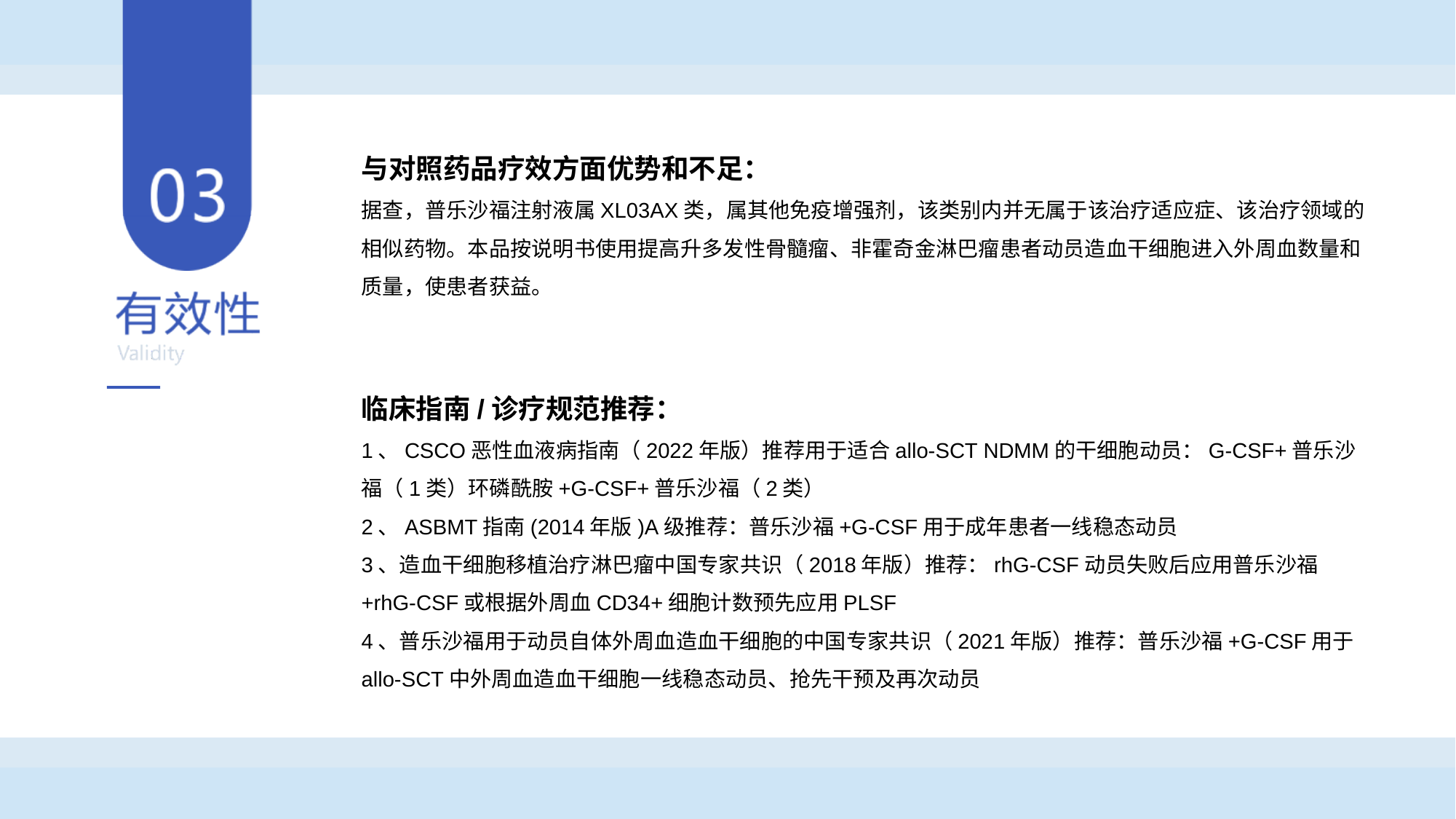

与对照药品疗效方面优势和不足：
据查，普乐沙福注射液属XL03AX类，属其他免疫增强剂，该类别内并无属于该治疗适应症、该治疗领域的相似药物。本品按说明书使用提高升多发性骨髓瘤、非霍奇金淋巴瘤患者动员造血干细胞进入外周血数量和质量，使患者获益。

临床指南/诊疗规范推荐：
1、CSCO恶性血液病指南（2022年版）推荐用于适合allo-SCT NDMM的干细胞动员：G-CSF+普乐沙福（1类）环磷酰胺+G-CSF+普乐沙福（2类）
2、ASBMT指南(2014年版)A级推荐：普乐沙福+G-CSF用于成年患者一线稳态动员
3、造血干细胞移植治疗淋巴瘤中国专家共识（2018年版）推荐：rhG-CSF动员失败后应用普乐沙福+rhG-CSF或根据外周血CD34+细胞计数预先应用PLSF
4、普乐沙福用于动员自体外周血造血干细胞的中国专家共识（2021年版）推荐：普乐沙福+G-CSF用于allo-SCT中外周血造血干细胞一线稳态动员、抢先干预及再次动员